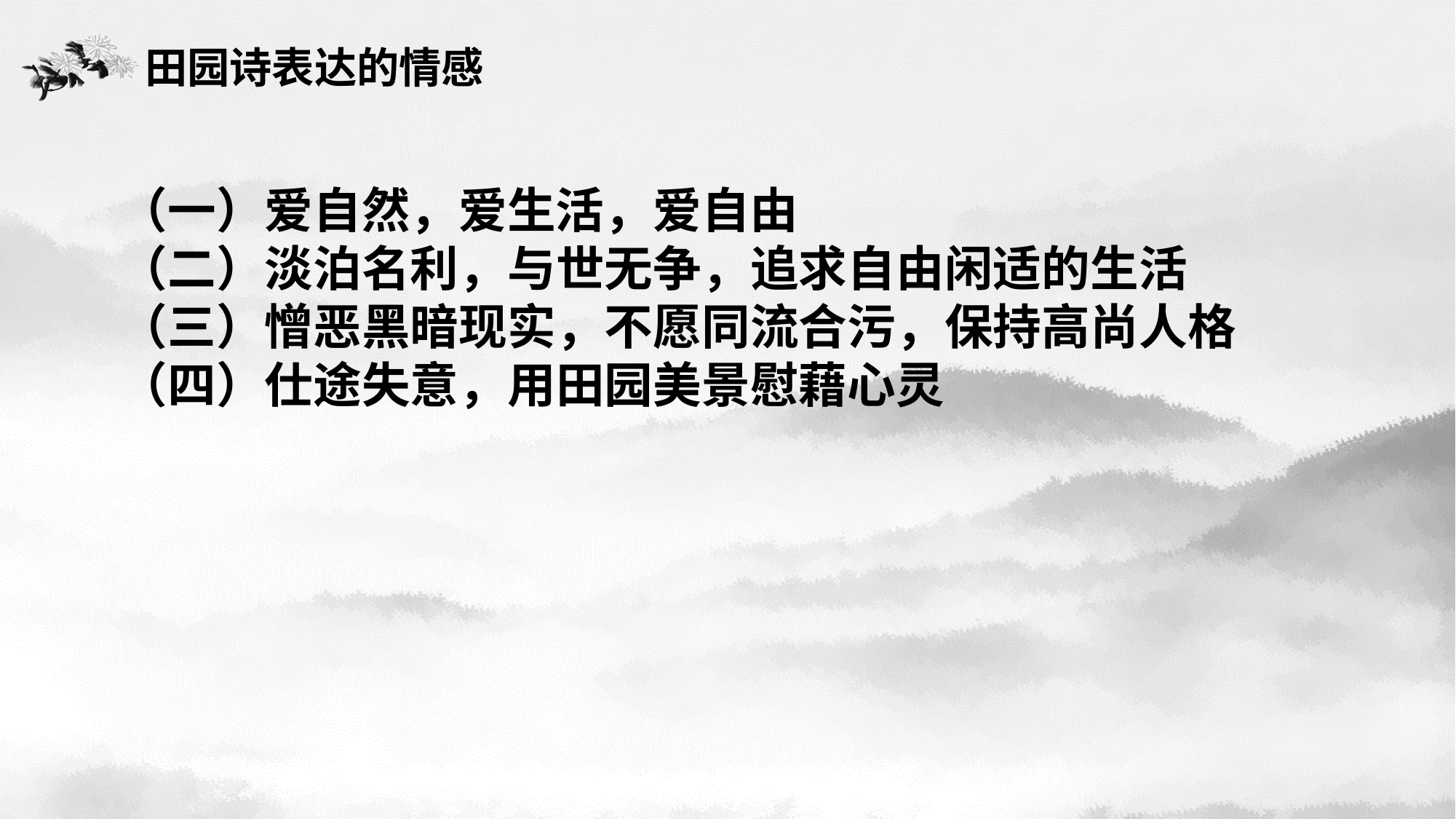

田园诗表达的情感
（一）爱自然，爱生活，爱自由
（二）淡泊名利，与世无争，追求自由闲适的生活
（三）憎恶黑暗现实，不愿同流合污，保持高尚人格
（四）仕途失意，用田园美景慰藉心灵